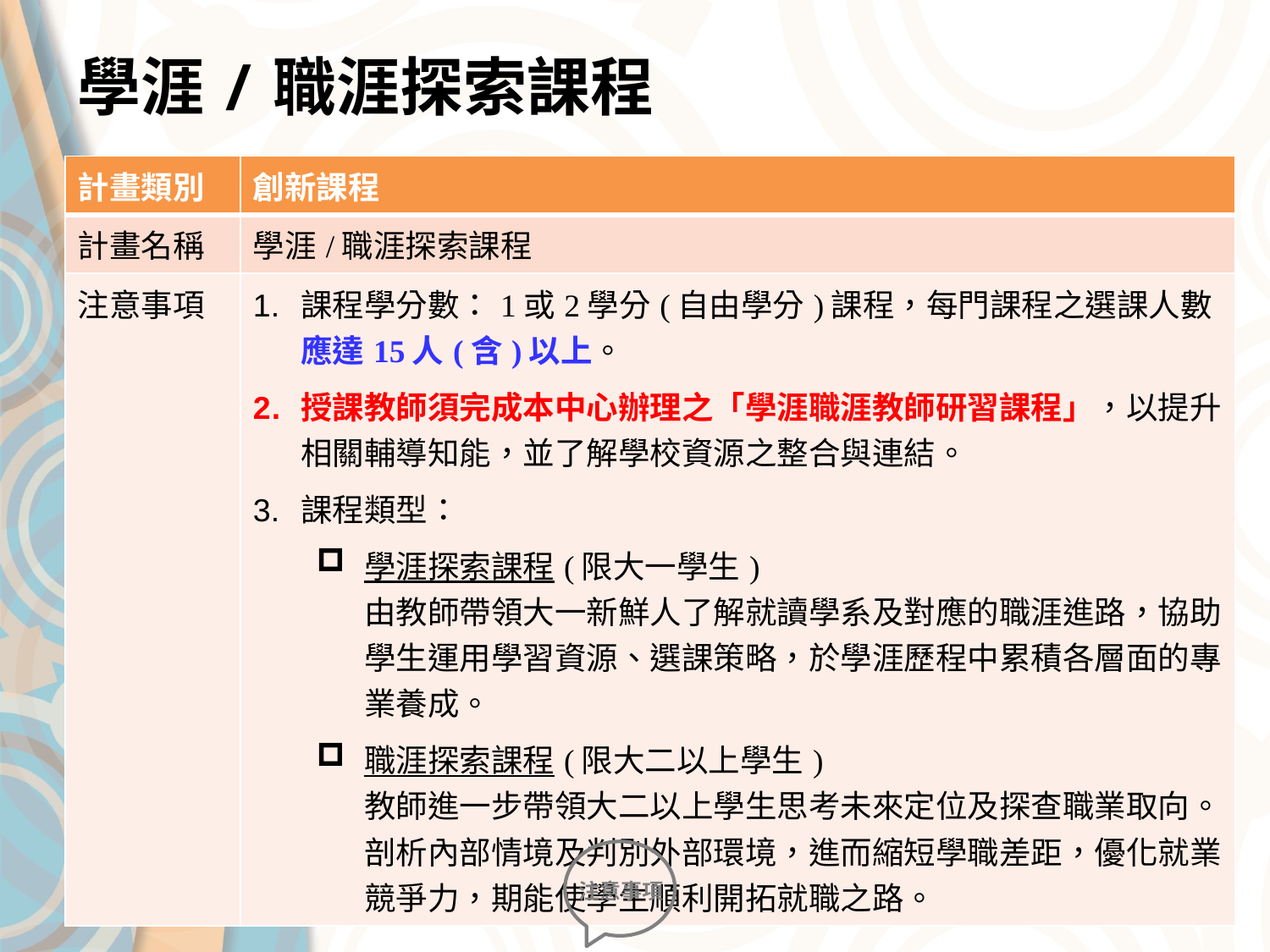

# 學涯/職涯探索課程
| 計畫類別 | 創新課程 |
| --- | --- |
| 計畫名稱 | 學涯/職涯探索課程 |
| 注意事項 | 課程學分數：1或2學分(自由學分)課程，每門課程之選課人數應達15人(含)以上。 授課教師須完成本中心辦理之「學涯職涯教師研習課程」，以提升相關輔導知能，並了解學校資源之整合與連結。 課程類型： 學涯探索課程(限大一學生) 由教師帶領大一新鮮人了解就讀學系及對應的職涯進路，協助學生運用學習資源、選課策略，於學涯歷程中累積各層面的專業養成。 職涯探索課程(限大二以上學生) 教師進一步帶領大二以上學生思考未來定位及探查職業取向。剖析內部情境及判別外部環境，進而縮短學職差距，優化就業競爭力，期能使學生順利開拓就職之路。 |

注意事項
33